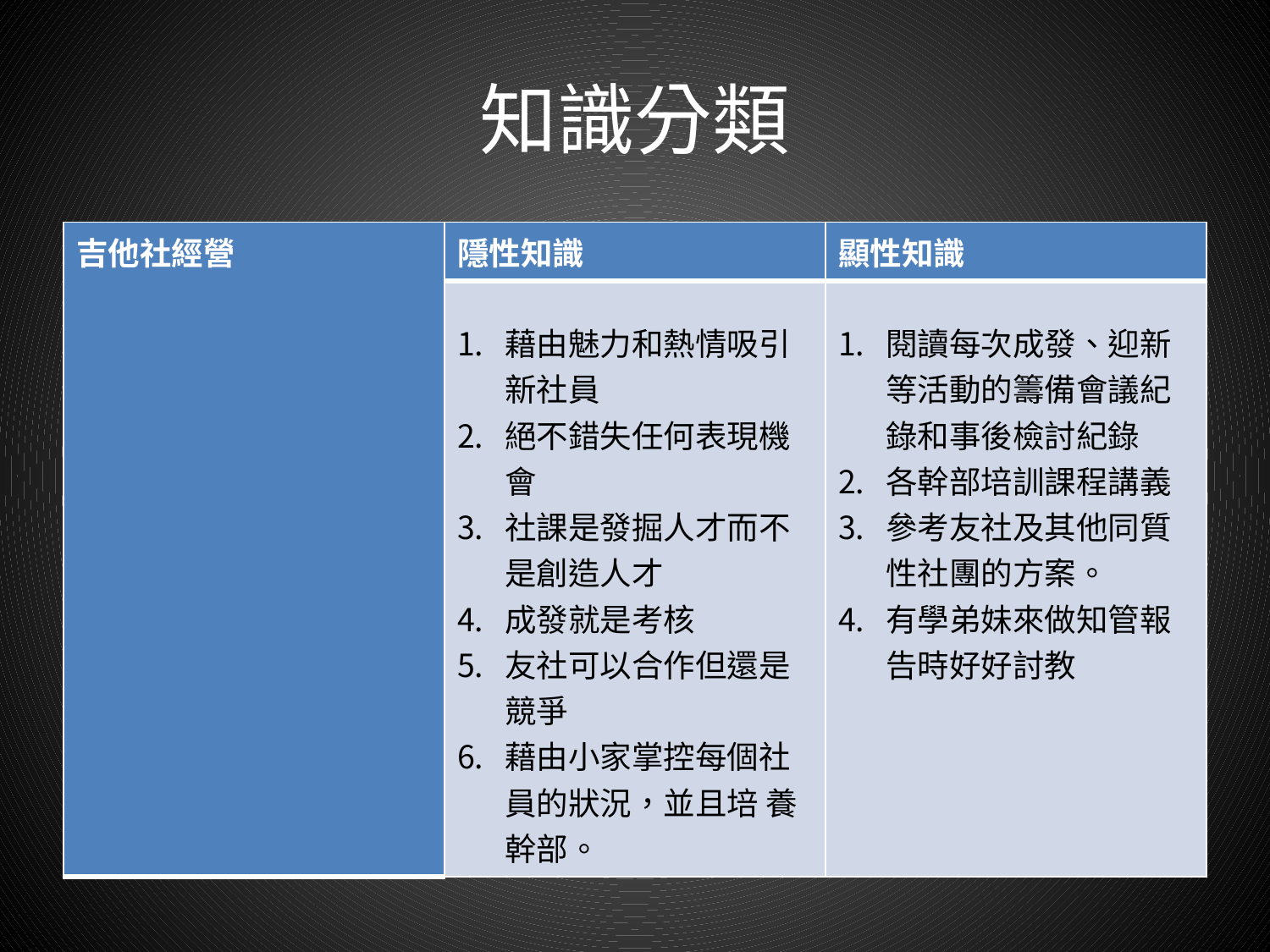

# 知識分類
| 吉他社經營 | 隱性知識 | 顯性知識 |
| --- | --- | --- |
|  | 藉由魅力和熱情吸引新社員 絕不錯失任何表現機會 社課是發掘人才而不是創造人才 成發就是考核 友社可以合作但還是競爭 藉由小家掌控每個社員的狀況，並且培 養幹部。 | 閱讀每次成發、迎新等活動的籌備會議紀錄和事後檢討紀錄 各幹部培訓課程講義 參考友社及其他同質性社團的方案。 有學弟妹來做知管報告時好好討教 |